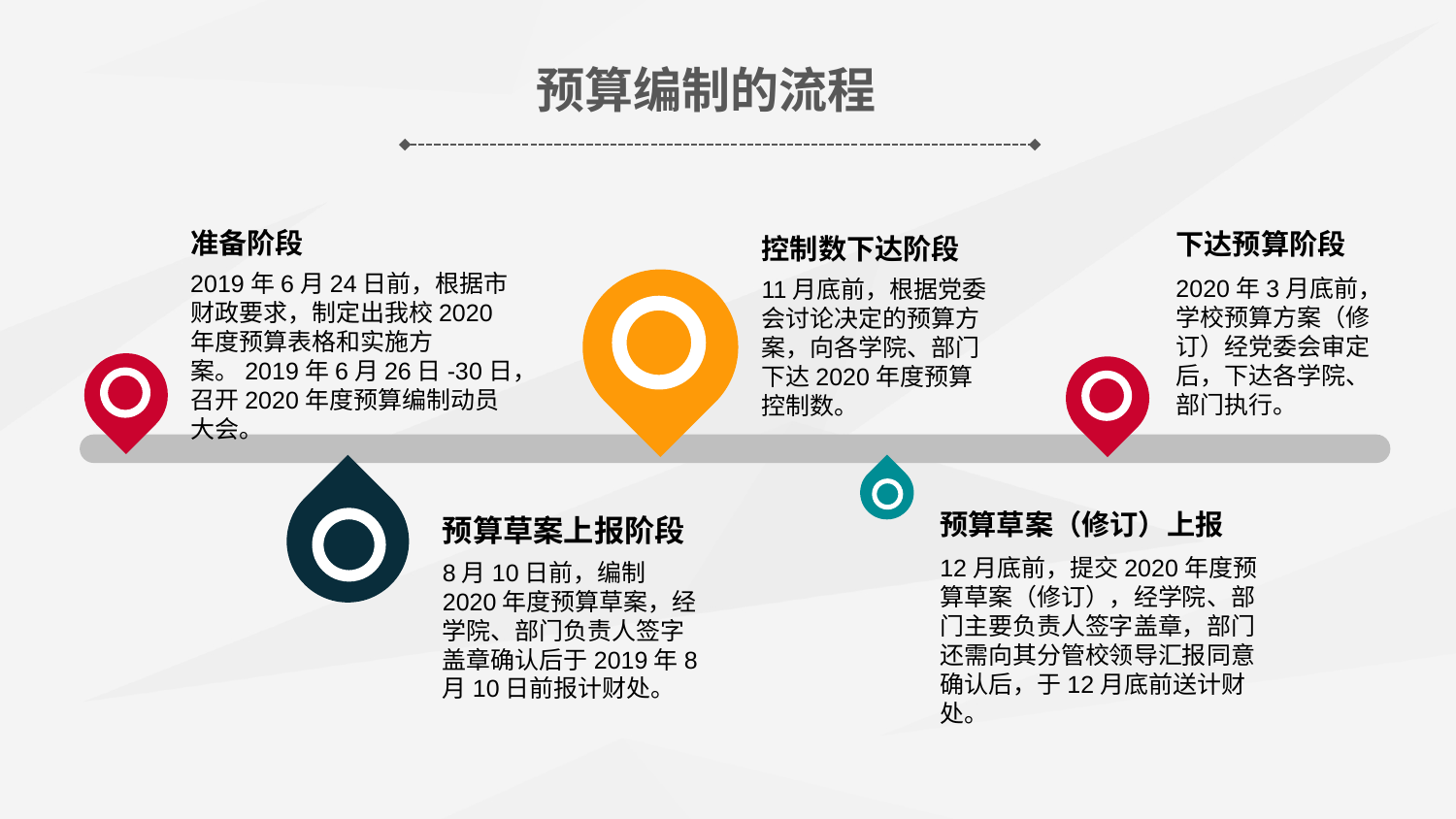

预算编制的流程
准备阶段
2019年6月24日前，根据市财政要求，制定出我校2020年度预算表格和实施方案。2019年6月26日-30日，召开2020年度预算编制动员大会。
下达预算阶段
2020年3月底前，学校预算方案（修订）经党委会审定后，下达各学院、部门执行。
控制数下达阶段
11月底前，根据党委会讨论决定的预算方案，向各学院、部门下达2020年度预算控制数。

预算草案（修订）上报
12月底前，提交2020年度预算草案（修订），经学院、部门主要负责人签字盖章，部门还需向其分管校领导汇报同意确认后，于12月底前送计财处。
预算草案上报阶段
8月10日前，编制2020年度预算草案，经学院、部门负责人签字盖章确认后于2019年8月10日前报计财处。